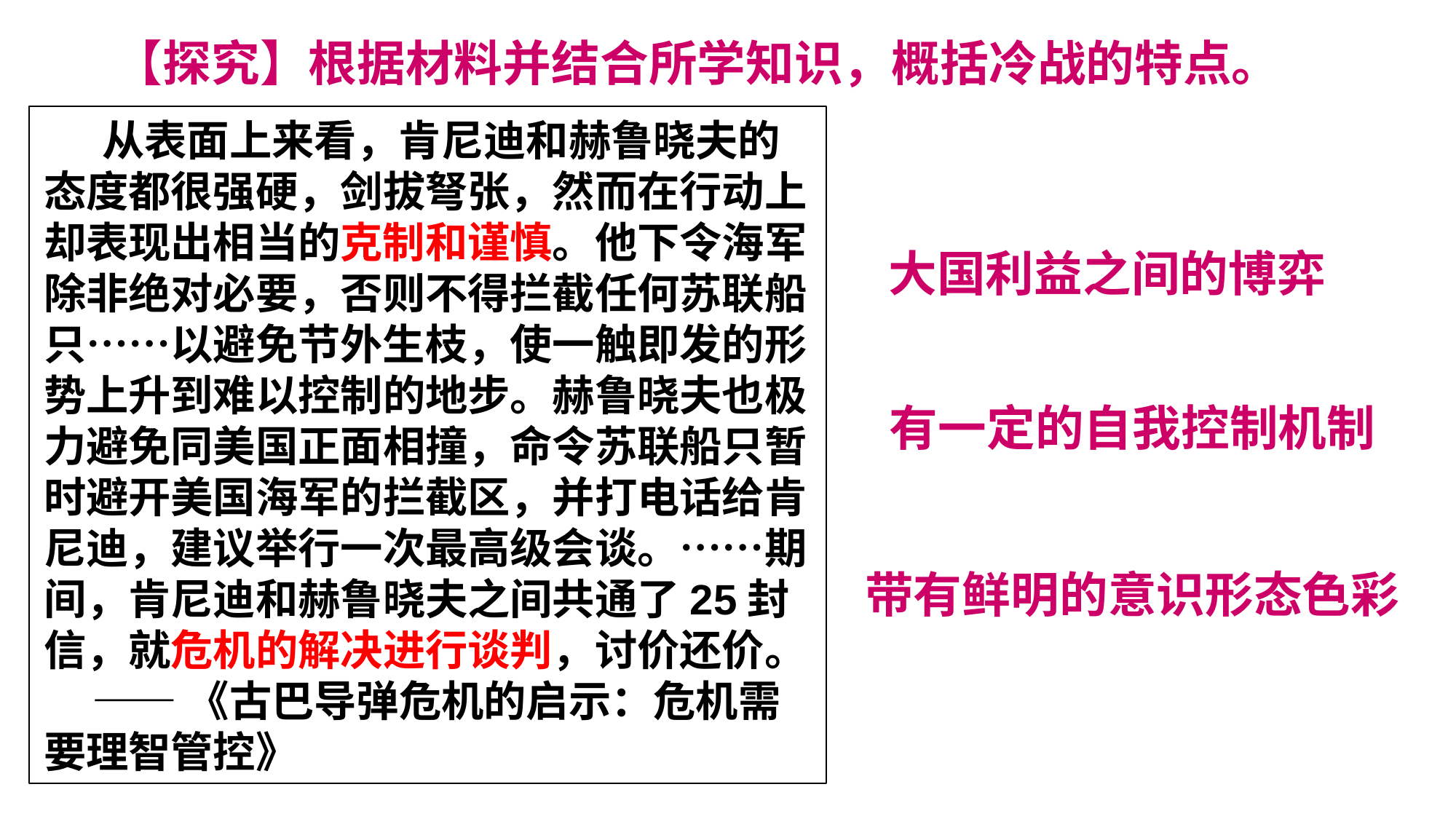

冷战的发展
【探究】根据材料并结合所学知识，概括冷战的特点。
     从表面上来看，肯尼迪和赫鲁晓夫的态度都很强硬，剑拔弩张，然而在行动上却表现出相当的克制和谨慎。他下令海军除非绝对必要，否则不得拦截任何苏联船只……以避免节外生枝，使一触即发的形势上升到难以控制的地步。赫鲁晓夫也极力避免同美国正面相撞，命令苏联船只暂时避开美国海军的拦截区，并打电话给肯尼迪，建议举行一次最高级会谈。……期间，肯尼迪和赫鲁晓夫之间共通了25封信，就危机的解决进行谈判，讨价还价。
     ——《古巴导弹危机的启示：危机需要理智管控》
大国利益之间的博弈
有一定的自我控制机制
带有鲜明的意识形态色彩